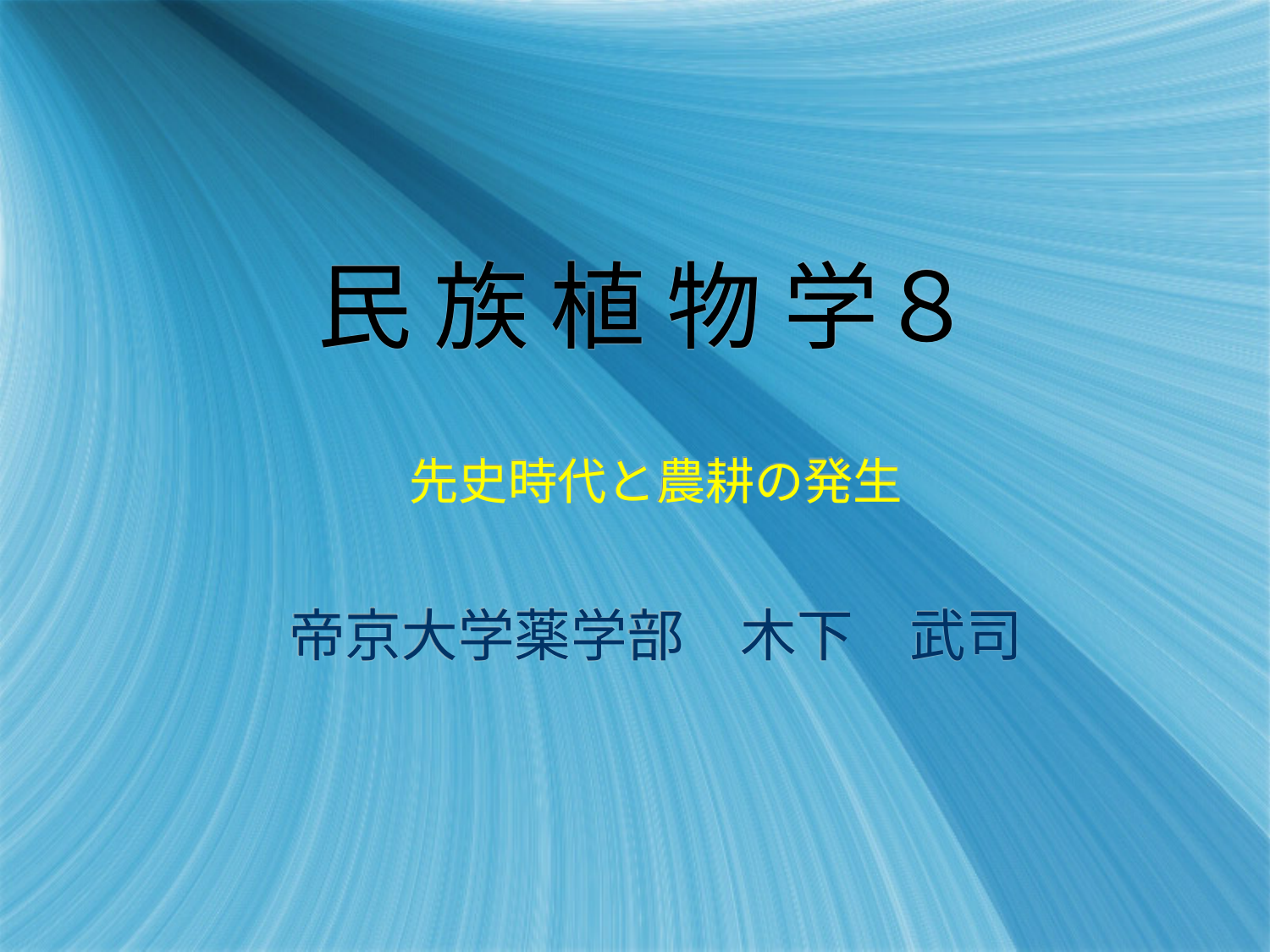

# 民 族 植 物 学８
先史時代と農耕の発生

帝京大学薬学部　木下　武司